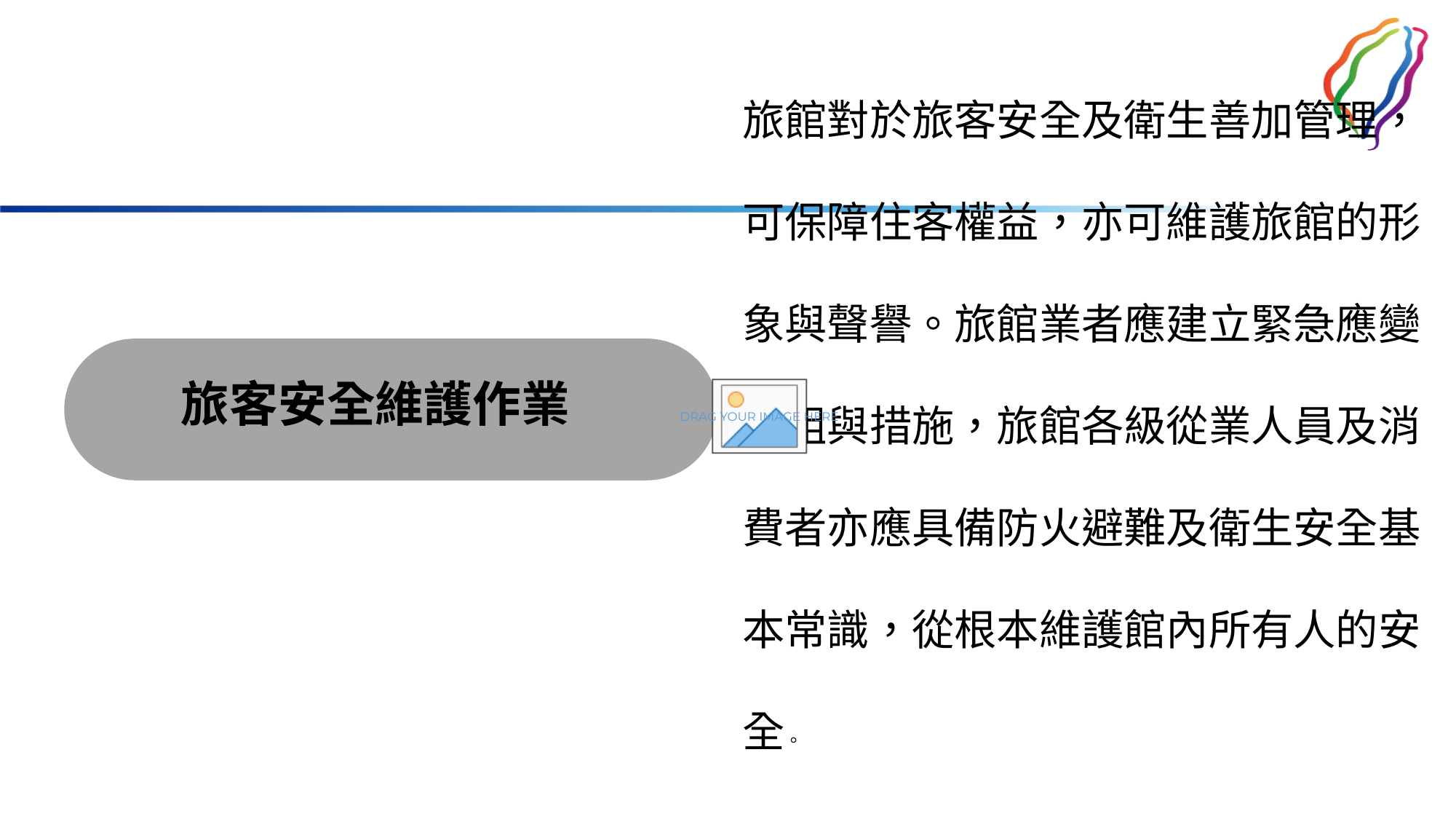

旅館對於旅客安全及衛生善加管理，可保障住客權益，亦可維護旅館的形象與聲譽。旅館業者應建立緊急應變編組與措施，旅館各級從業人員及消費者亦應具備防火避難及衛生安全基本常識，從根本維護館內所有人的安全。

旅客安全維護作業